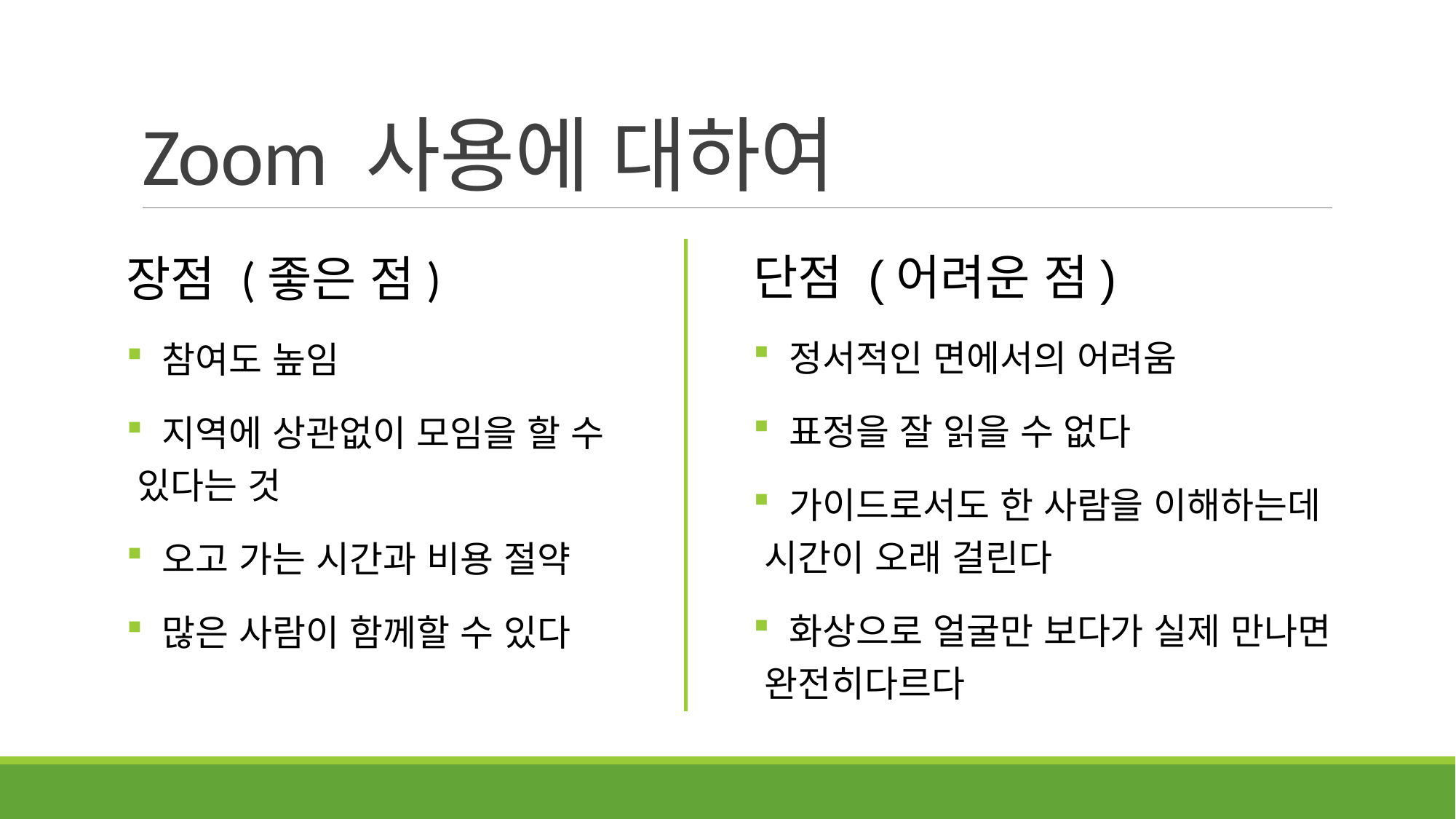

# Zoom 사용에 대하여
단점 (어려운 점)
 정서적인 면에서의 어려움
 표정을 잘 읽을 수 없다
 가이드로서도 한 사람을 이해하는데 시간이 오래 걸린다
 화상으로 얼굴만 보다가 실제 만나면 완전히다르다

장점 (좋은 점)
 참여도 높임
 지역에 상관없이 모임을 할 수 있다는 것
 오고 가는 시간과 비용 절약
 많은 사람이 함께할 수 있다